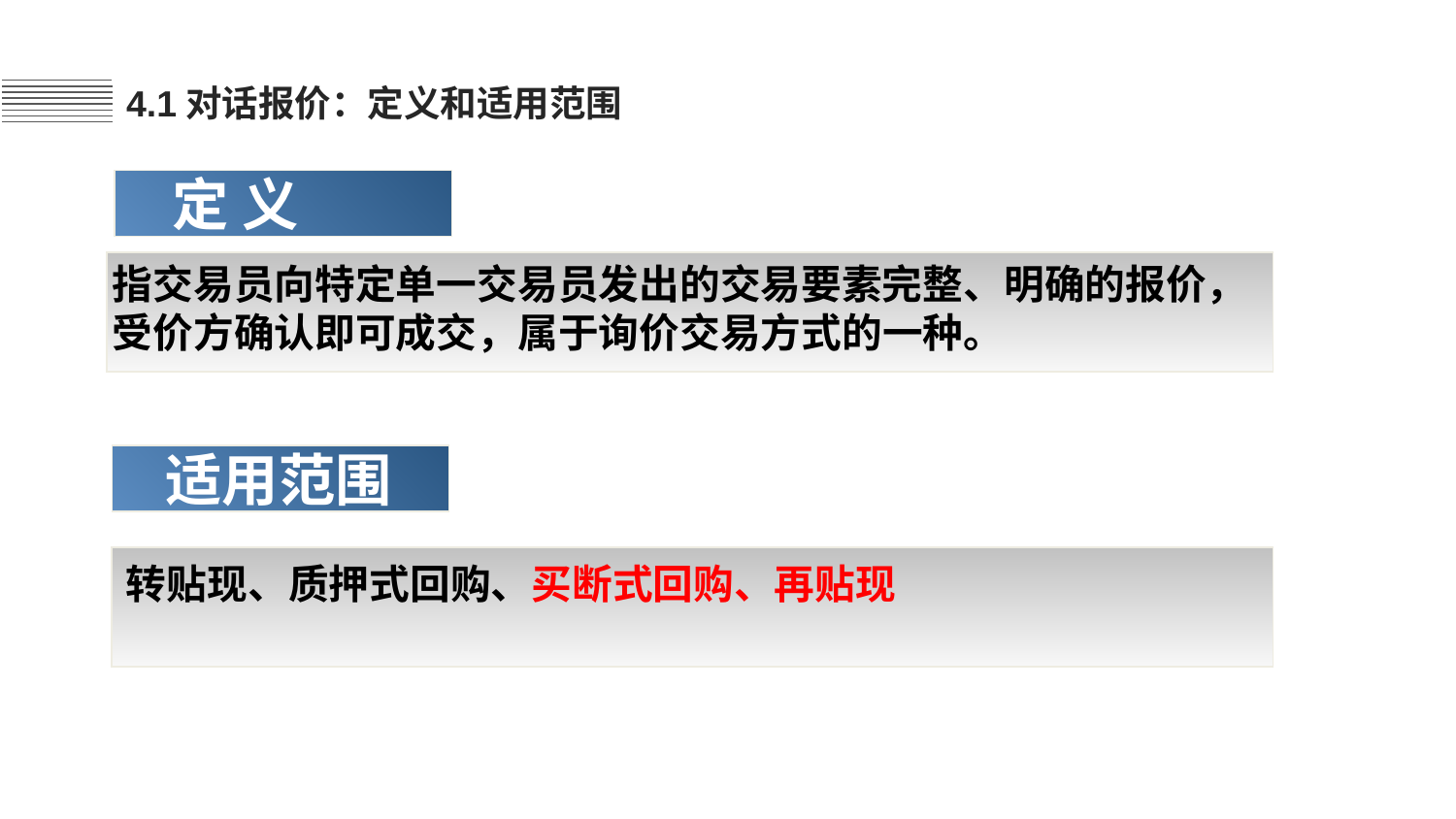

4.1对话报价：定义和适用范围
   定 义

指交易员向特定单一交易员发出的交易要素完整、明确的报价，
受价方确认即可成交，属于询价交易方式的一种。

  适用范围
转贴现、质押式回购、买断式回购、再贴现